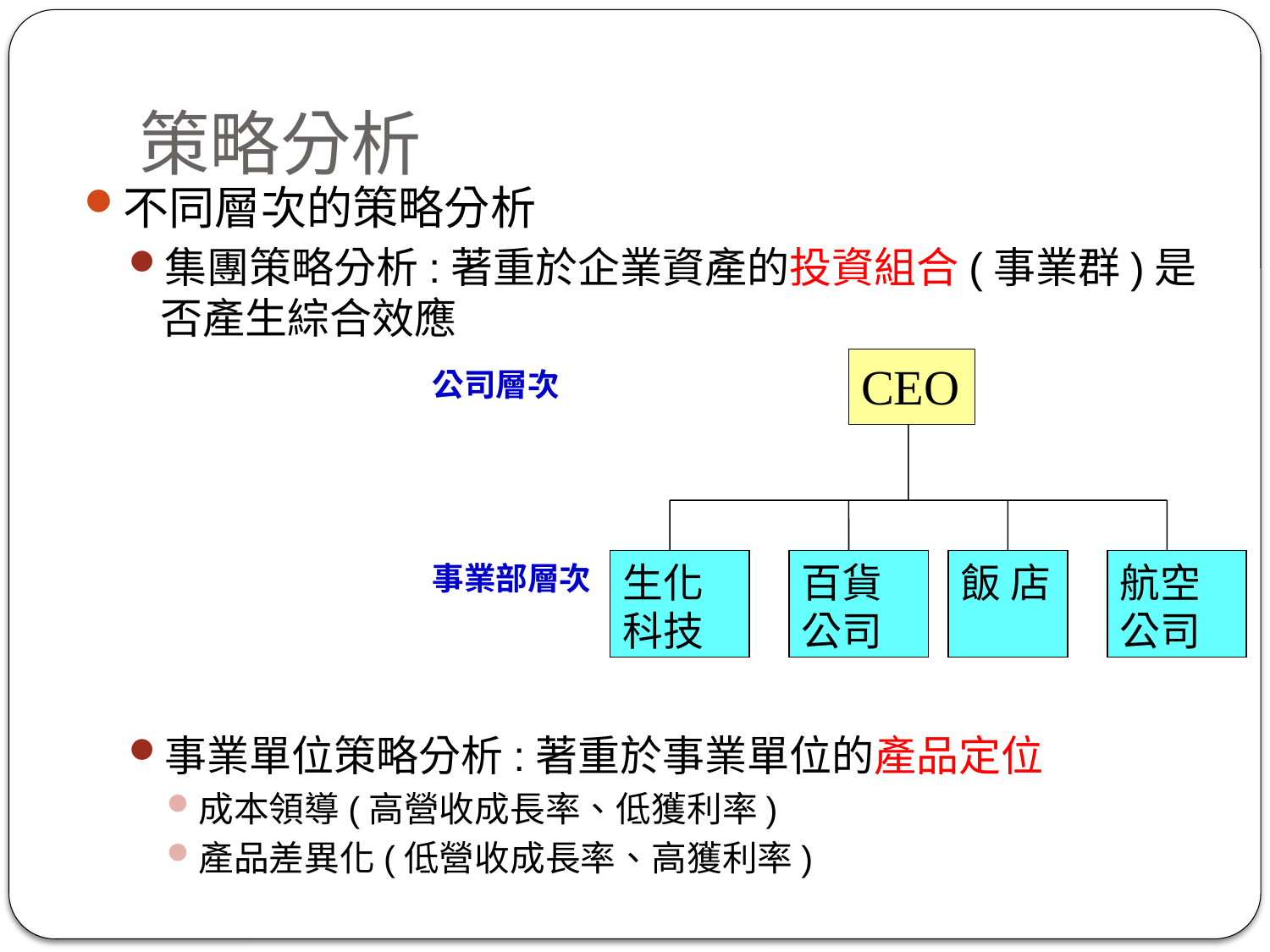

# 策略分析
不同層次的策略分析
集團策略分析:著重於企業資產的投資組合(事業群)是否產生綜合效應

事業單位策略分析:著重於事業單位的產品定位
成本領導(高營收成長率、低獲利率)
產品差異化(低營收成長率、高獲利率)
CEO

生化科技
百貨公司
飯 店
航空公司
公司層次
事業部層次